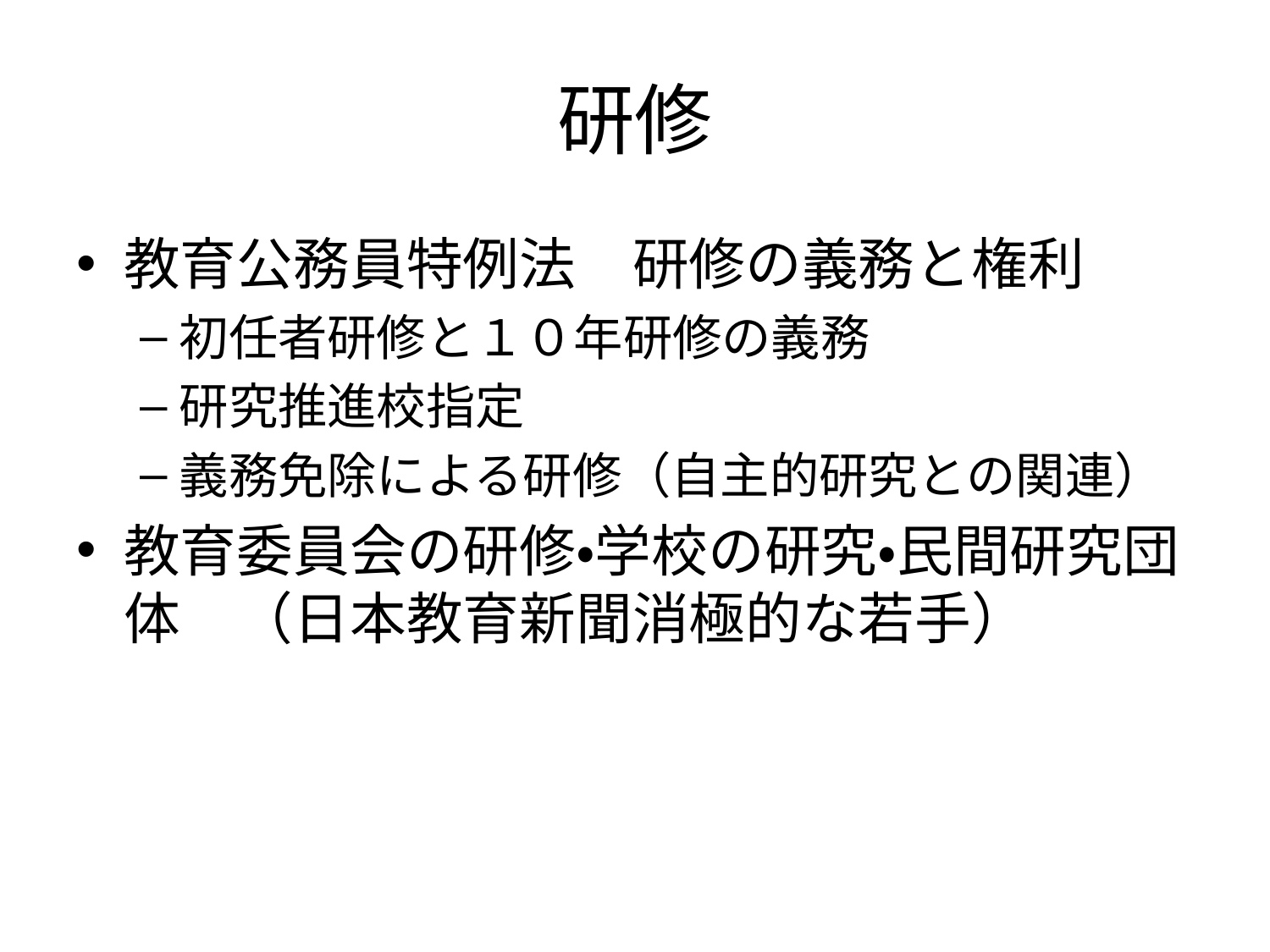

# 研修
教育公務員特例法　研修の義務と権利
初任者研修と１０年研修の義務
研究推進校指定
義務免除による研修（自主的研究との関連）
教育委員会の研修・学校の研究・民間研究団体　（日本教育新聞消極的な若手）